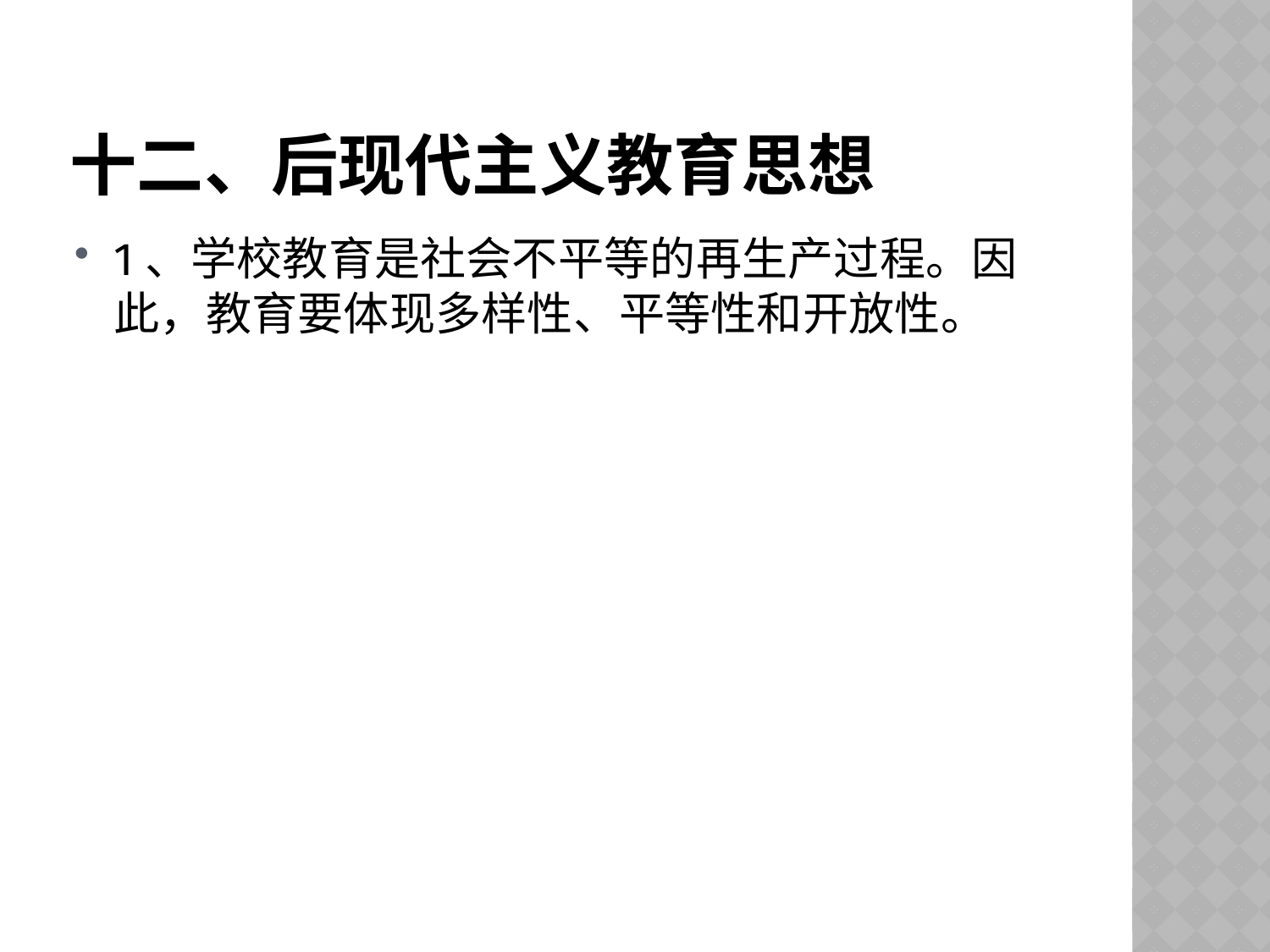

# 十二、后现代主义教育思想
1、学校教育是社会不平等的再生产过程。因此，教育要体现多样性、平等性和开放性。